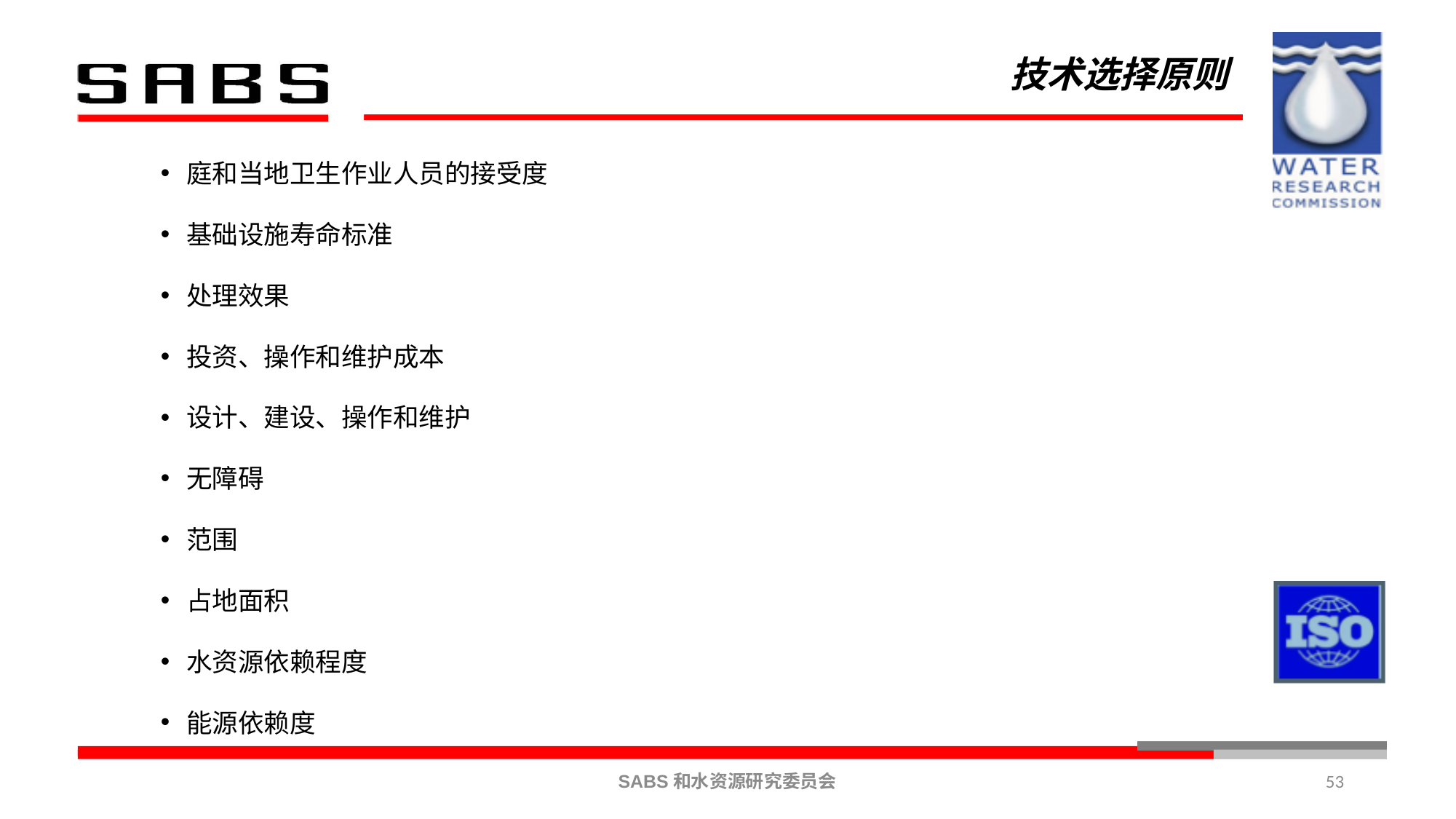

# 技术选择原则

庭和当地卫生作业人员的接受度
基础设施寿命标准
处理效果
投资、操作和维护成本
设计、建设、操作和维护
无障碍
范围
占地面积
水资源依赖程度
能源依赖度

53